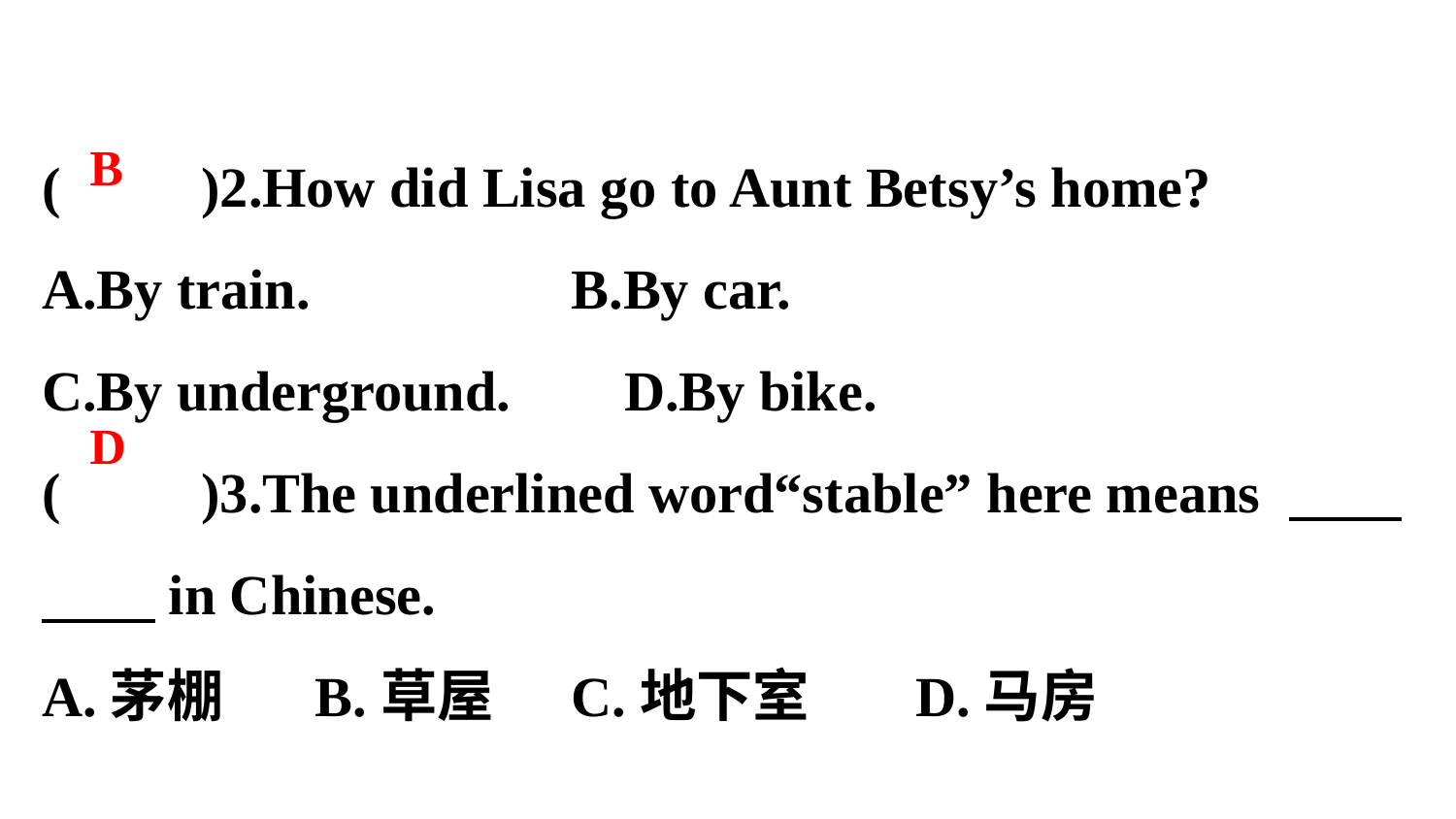

(　　)2.How did Lisa go to Aunt Betsy’s home?
A.By train.　		B.By car.
C.By underground.　	D.By bike.
(　　)3.The underlined word“stable” here means 　　　　in Chinese.
A.茅棚　	B.草屋　	C.地下室　	D.马房
B
D